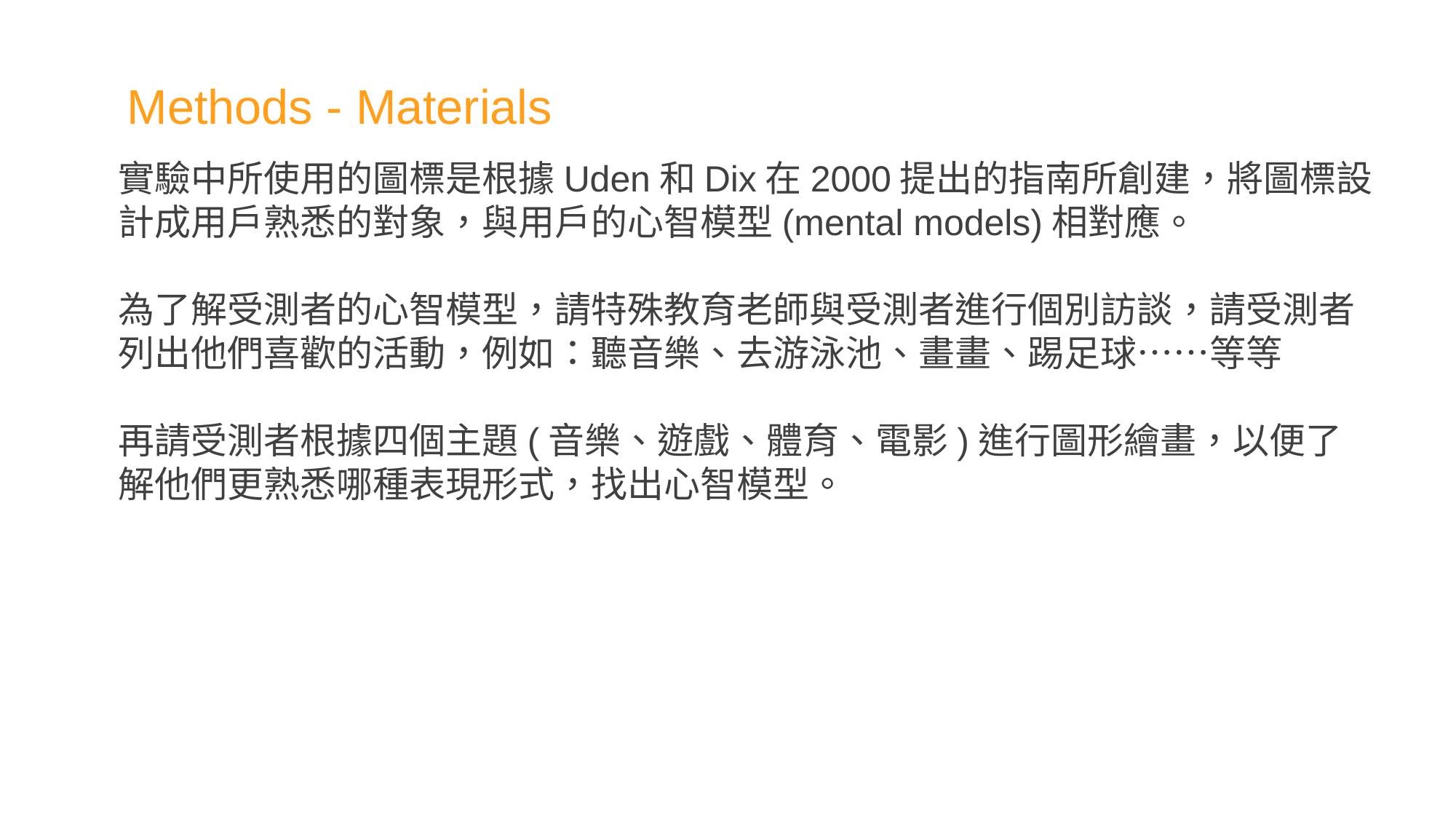

Methods - Materials
實驗中所使用的圖標是根據Uden和Dix在2000提出的指南所創建，將圖標設計成用戶熟悉的對象，與用戶的心智模型(mental models)相對應。

為了解受測者的心智模型，請特殊教育老師與受測者進行個別訪談，請受測者列出他們喜歡的活動，例如：聽音樂、去游泳池、畫畫、踢足球……等等

再請受測者根據四個主題(音樂、遊戲、體育、電影)進行圖形繪畫，以便了解他們更熟悉哪種表現形式，找出心智模型。